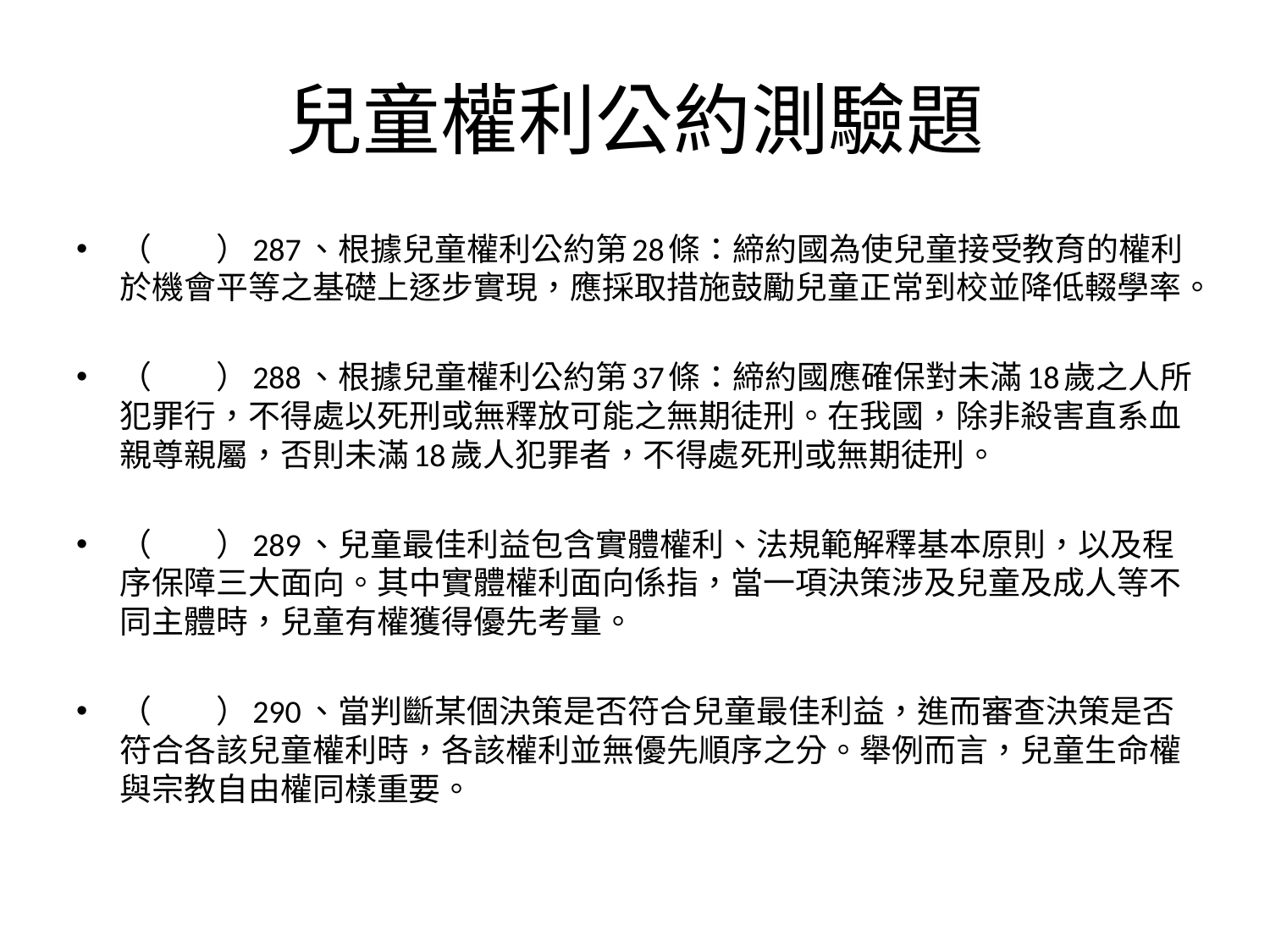

# 兒童權利公約測驗題
（　　）287、根據兒童權利公約第28條：締約國為使兒童接受教育的權利於機會平等之基礎上逐步實現，應採取措施鼓勵兒童正常到校並降低輟學率。

（　　）288、根據兒童權利公約第37條：締約國應確保對未滿18歲之人所犯罪行，不得處以死刑或無釋放可能之無期徒刑。在我國，除非殺害直系血親尊親屬，否則未滿18歲人犯罪者，不得處死刑或無期徒刑。

（　　）289、兒童最佳利益包含實體權利、法規範解釋基本原則，以及程序保障三大面向。其中實體權利面向係指，當一項決策涉及兒童及成人等不同主體時，兒童有權獲得優先考量。

（　　）290、當判斷某個決策是否符合兒童最佳利益，進而審查決策是否符合各該兒童權利時，各該權利並無優先順序之分。舉例而言，兒童生命權與宗教自由權同樣重要。